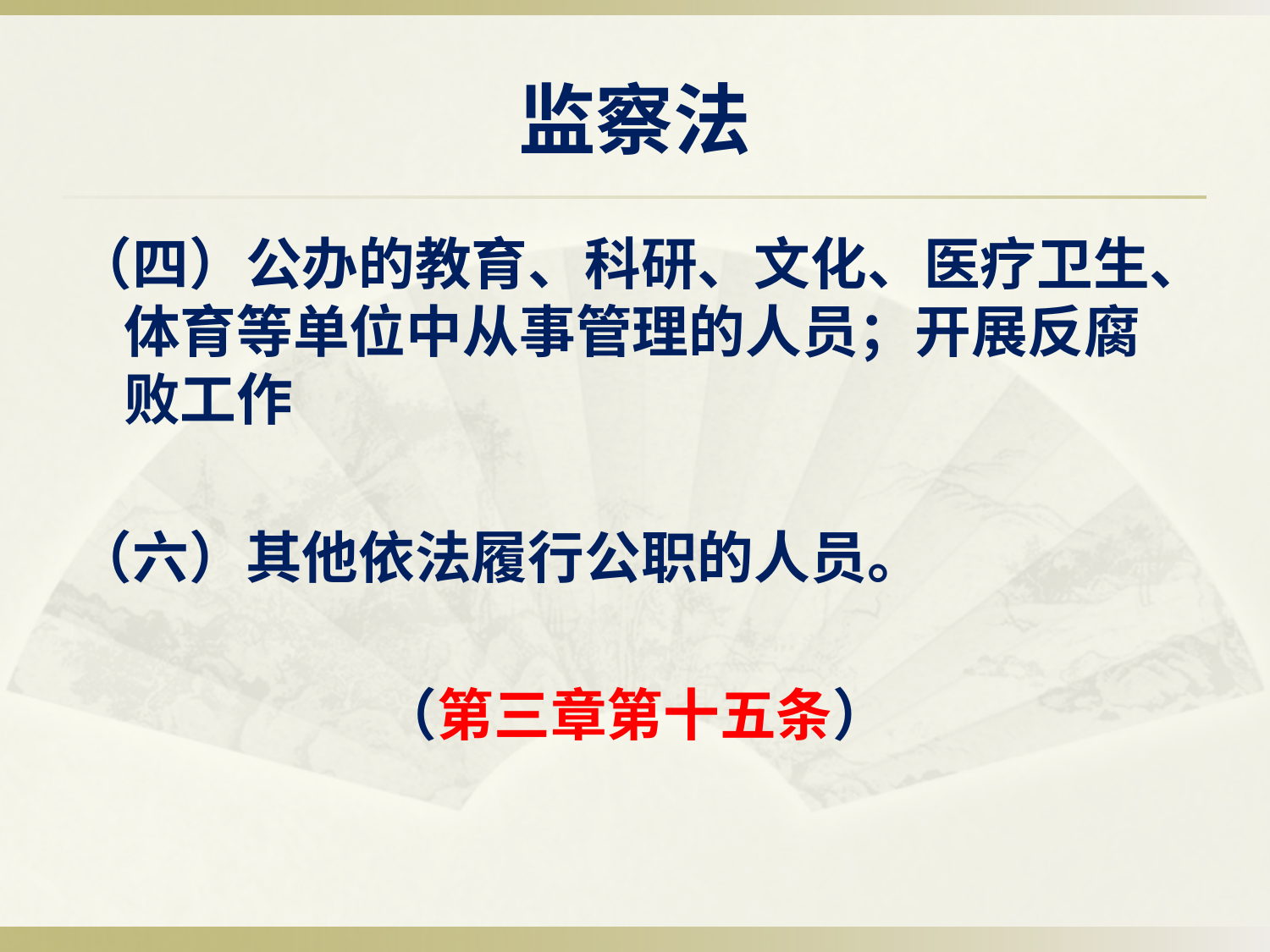

# 监察法
（四）公办的教育、科研、文化、医疗卫生、体育等单位中从事管理的人员；开展反腐败工作

（六）其他依法履行公职的人员。

（第三章第十五条）